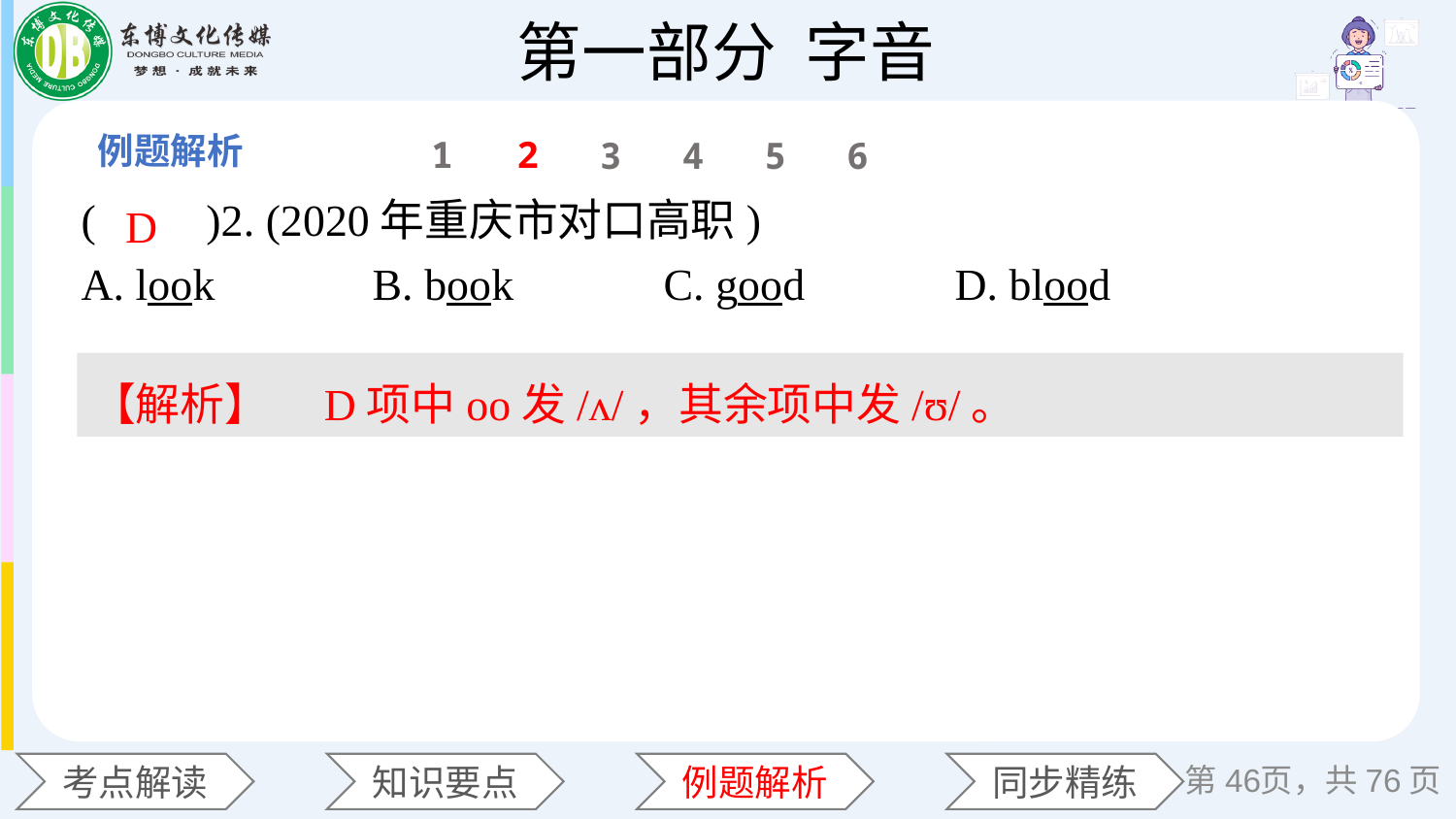

1
2
3
4
5
6
(　　)2. (2020年重庆市对口高职)
A. look    	B. book    	C. good    	D. blood
D
【解析】　D项中oo发/ʌ/，其余项中发/ʊ/。
第46页，共76页